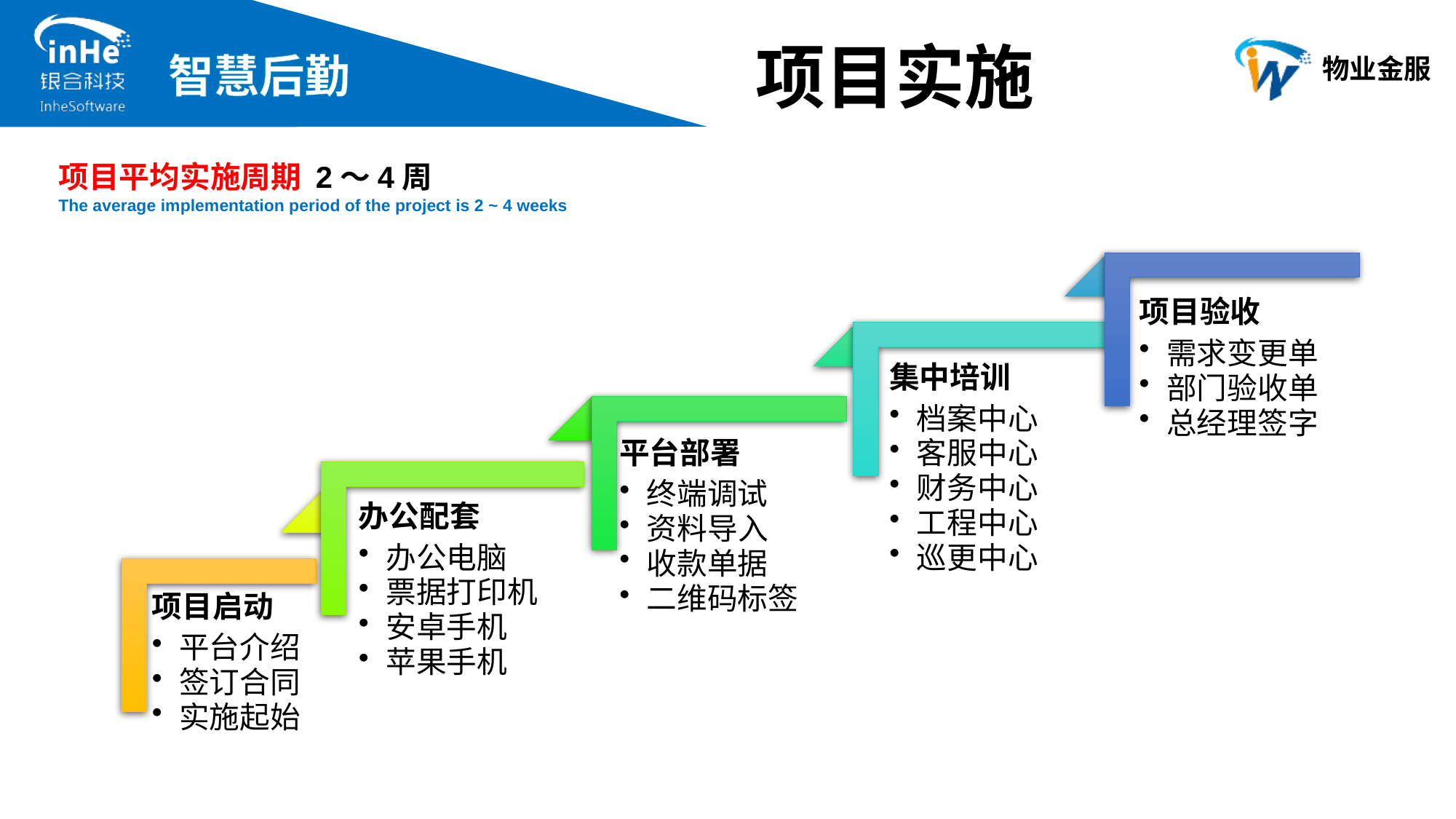

项目实施
项目平均实施周期 2～4周
The average implementation period of the project is 2 ~ 4 weeks

项目启动
平台介绍
签订合同
实施起始
办公配套
办公电脑
票据打印机
安卓手机
苹果手机
平台部署
终端调试
资料导入
收款单据
二维码标签
集中培训
档案中心
客服中心
财务中心
工程中心
巡更中心
项目验收
需求变更单
部门验收单
总经理签字